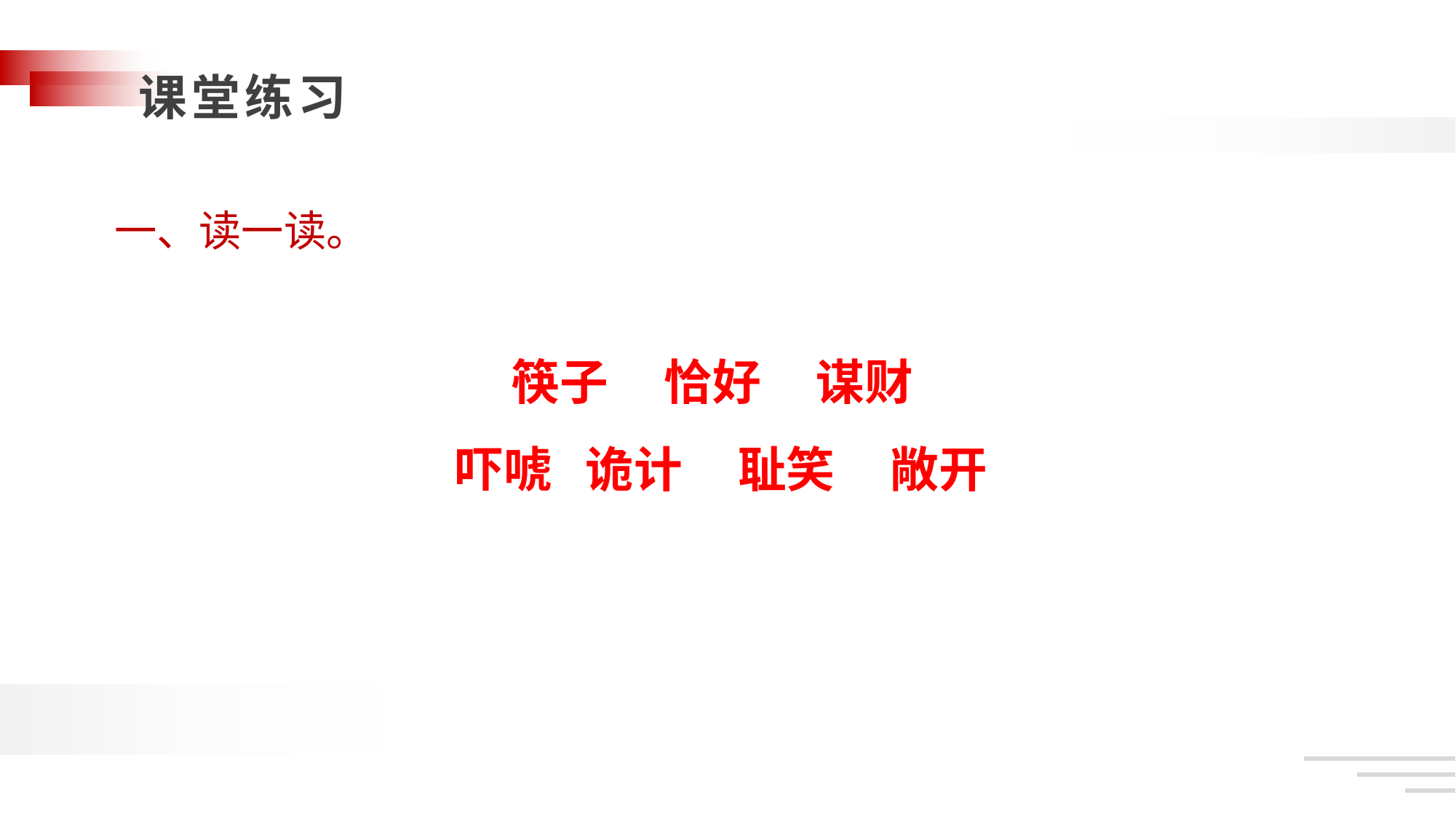

一、读一读。
    筷子     恰好     谋财
吓唬   诡计     耻笑     敞开